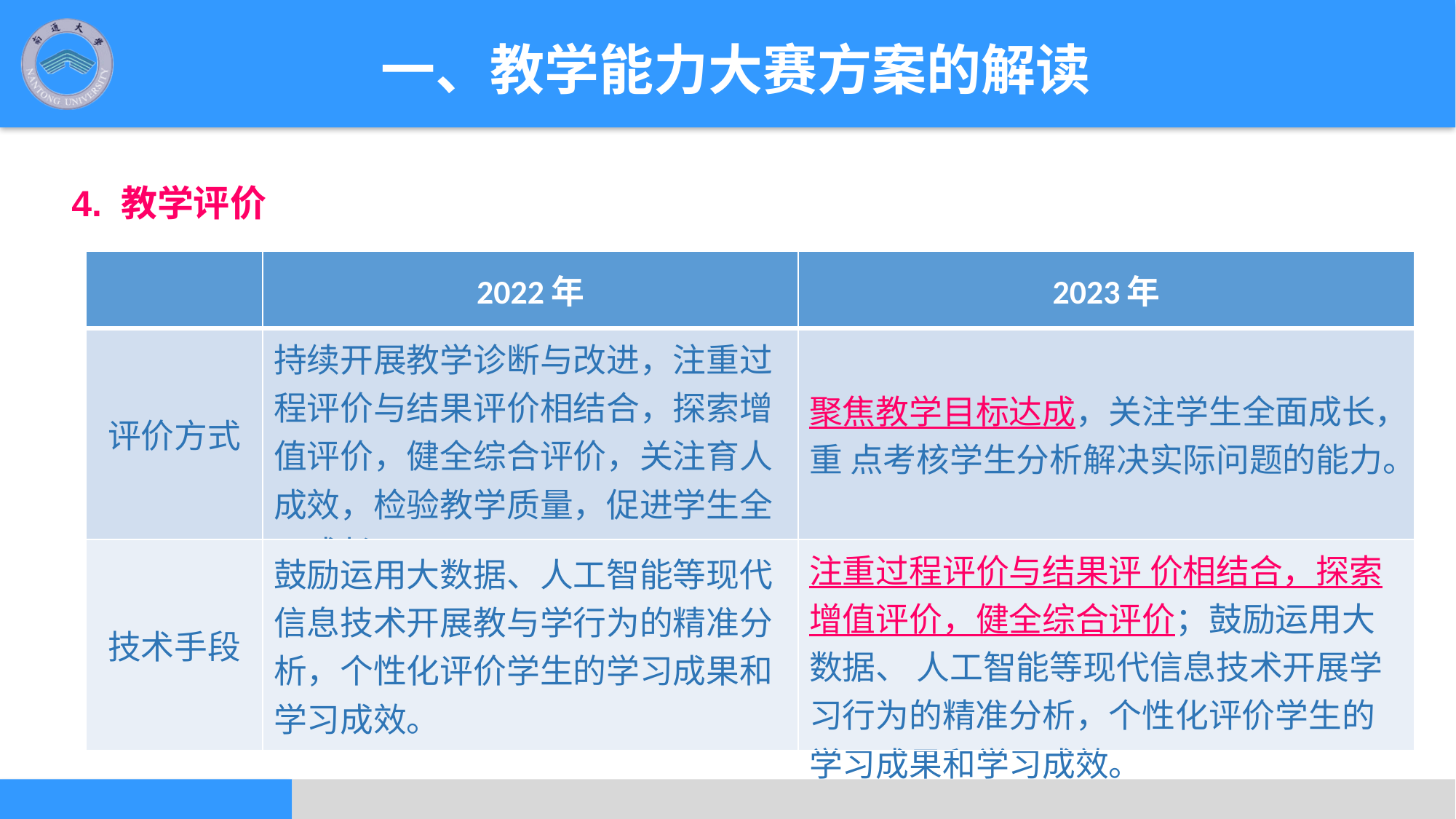

一、教学能力大赛方案的解读

4. 教学评价
|  | 2022年 | 2023年 |
| --- | --- | --- |
| 评价方式 | 持续开展教学诊断与改进，注重过程评价与结果评价相结合，探索增值评价，健全综合评价，关注育人成效，检验教学质量，促进学生全面成长。 | 聚焦教学目标达成，关注学生全面成长，重 点考核学生分析解决实际问题的能力。 |
| 技术手段 | 鼓励运用大数据、人工智能等现代信息技术开展教与学行为的精准分析，个性化评价学生的学习成果和学习成效。 | 注重过程评价与结果评 价相结合，探索增值评价，健全综合评价；鼓励运用大数据、 人工智能等现代信息技术开展学习行为的精准分析，个性化评价学生的学习成果和学习成效。 |